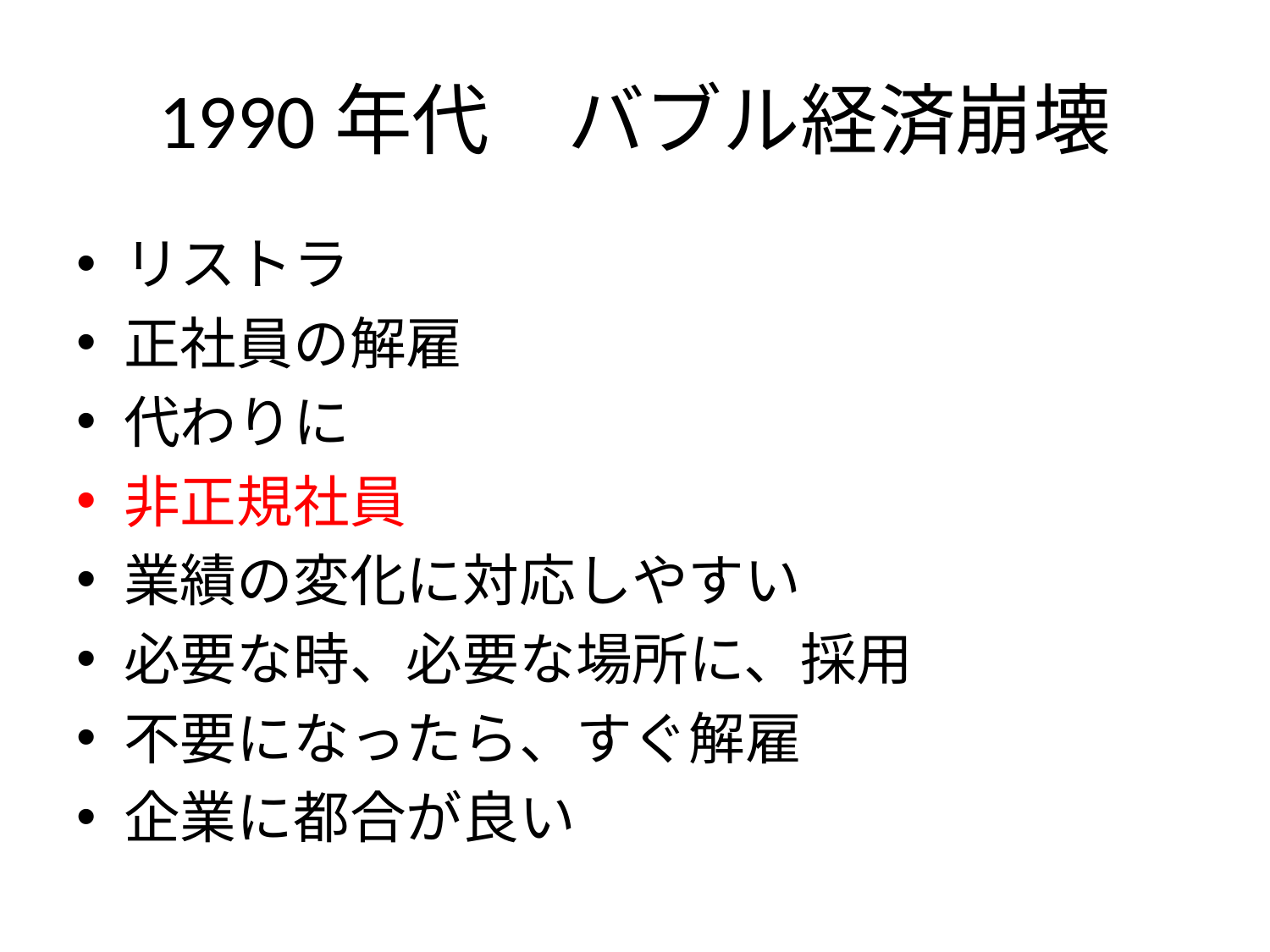

# 1990年代　バブル経済崩壊
リストラ
正社員の解雇
代わりに
非正規社員
業績の変化に対応しやすい
必要な時、必要な場所に、採用
不要になったら、すぐ解雇
企業に都合が良い